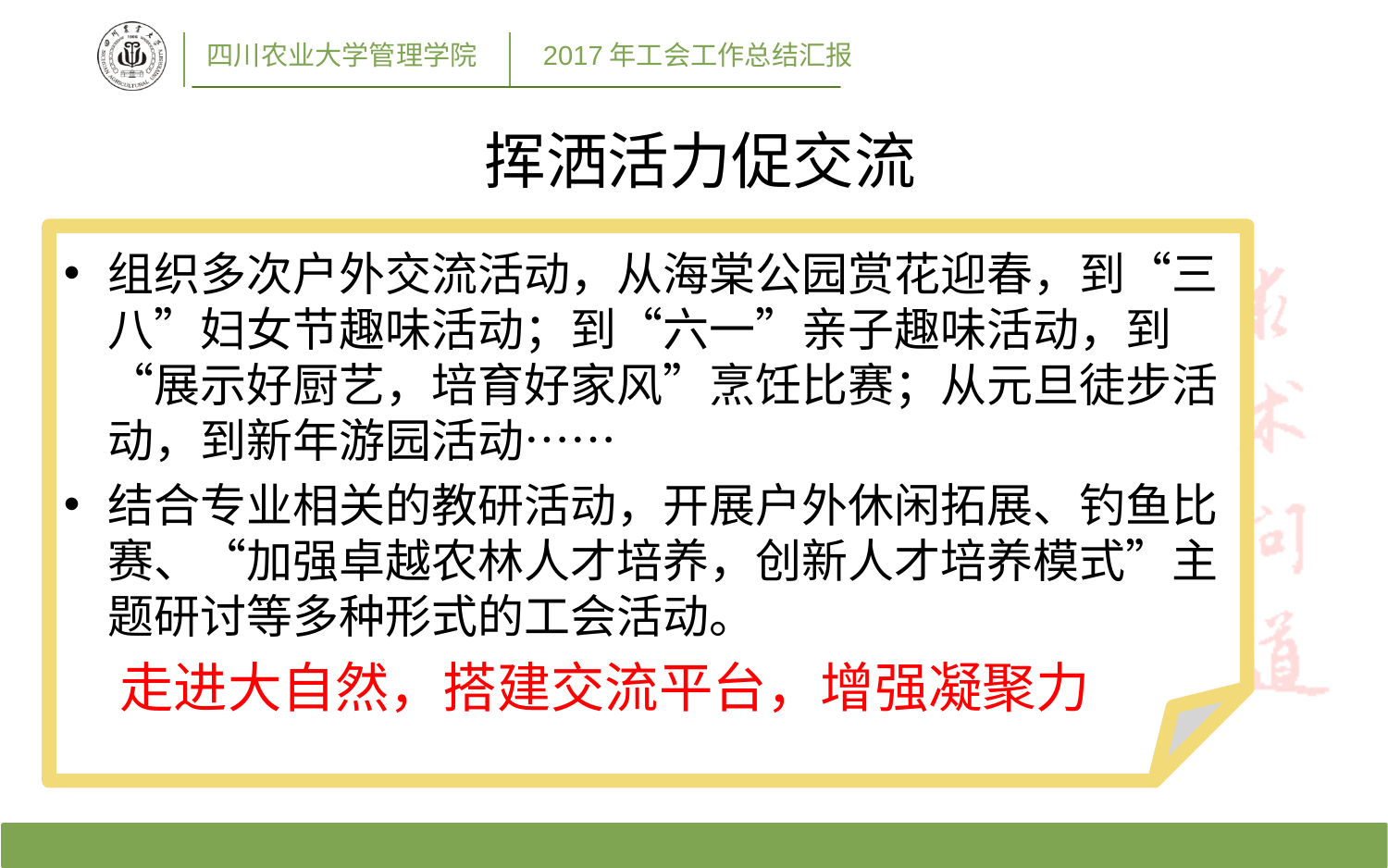

# 挥洒活力促交流

组织多次户外交流活动，从海棠公园赏花迎春，到“三八”妇女节趣味活动；到“六一”亲子趣味活动，到“展示好厨艺，培育好家风”烹饪比赛；从元旦徒步活动，到新年游园活动……
结合专业相关的教研活动，开展户外休闲拓展、钓鱼比赛、“加强卓越农林人才培养，创新人才培养模式”主题研讨等多种形式的工会活动。
    走进大自然，搭建交流平台，增强凝聚力